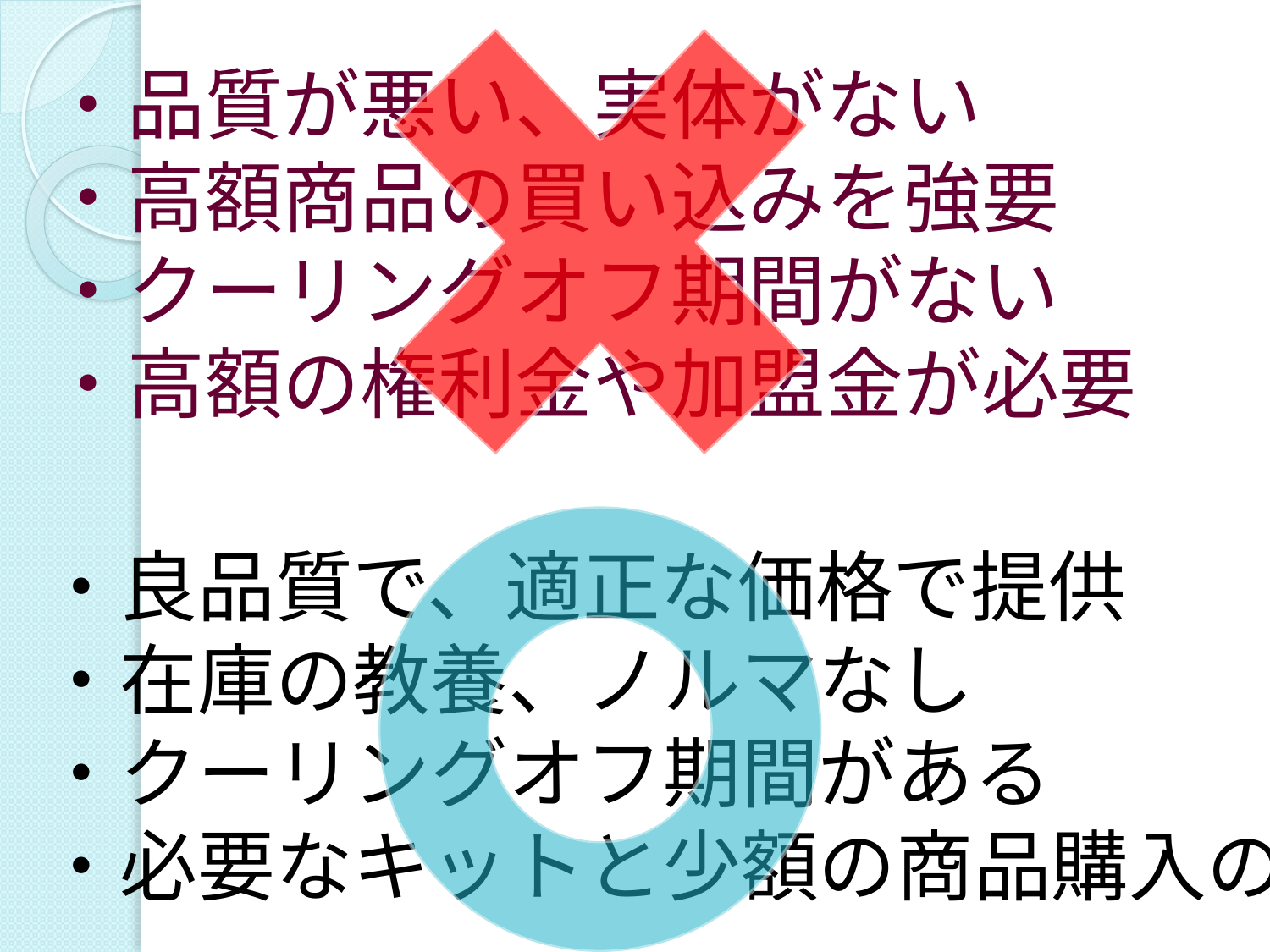

・品質が悪い、実体がない
・高額商品の買い込みを強要
・クーリングオフ期間がない
・高額の権利金や加盟金が必要

# ・良品質で、適正な価格で提供 ・在庫の教養、ノルマなし ・クーリングオフ期間がある ・必要なキットと少額の商品購入のみ